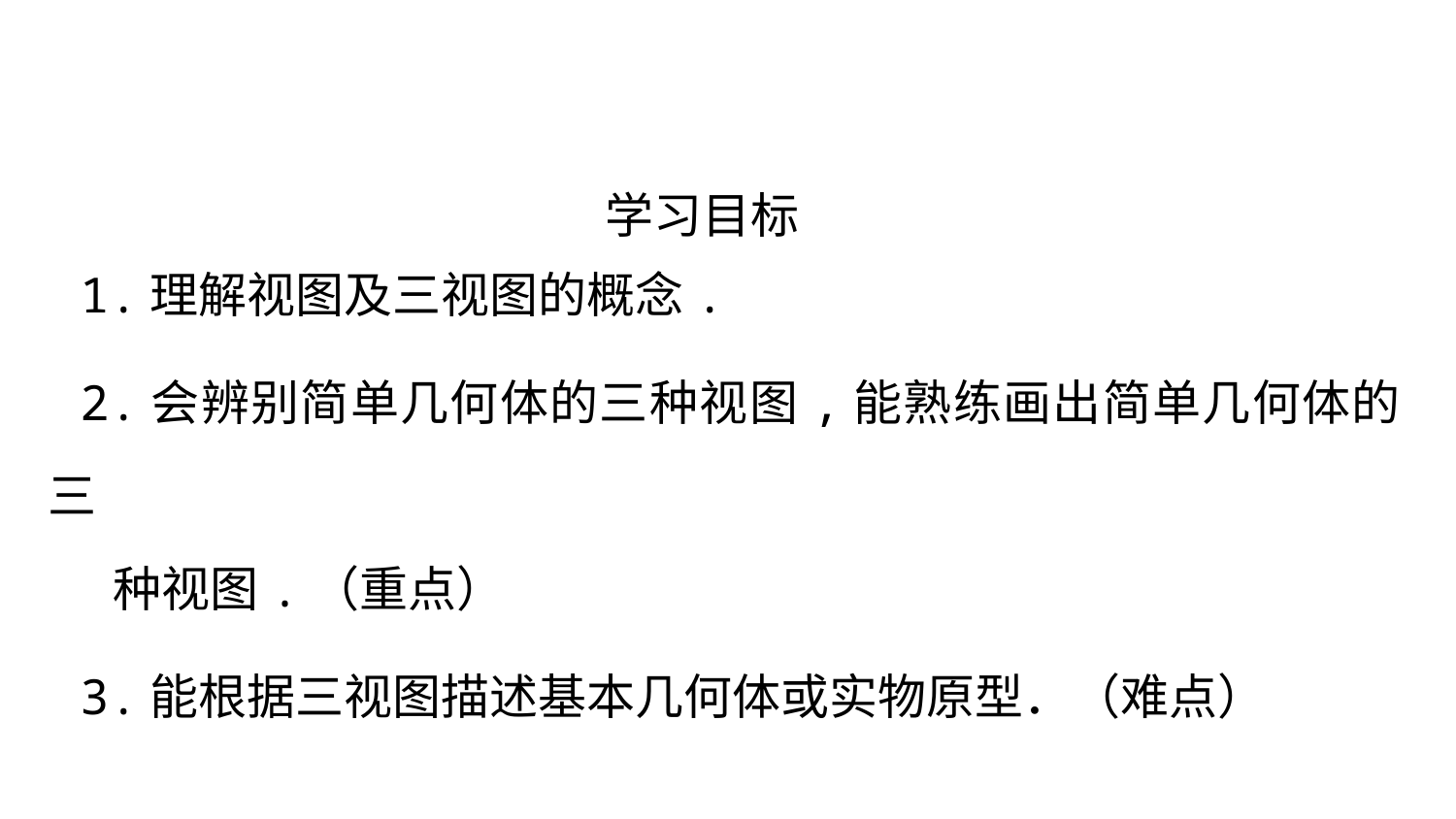

学习目标
1.理解视图及三视图的概念.
2.会辨别简单几何体的三种视图,能熟练画出简单几何体的三
  种视图.（重点）
3.能根据三视图描述基本几何体或实物原型．（难点）